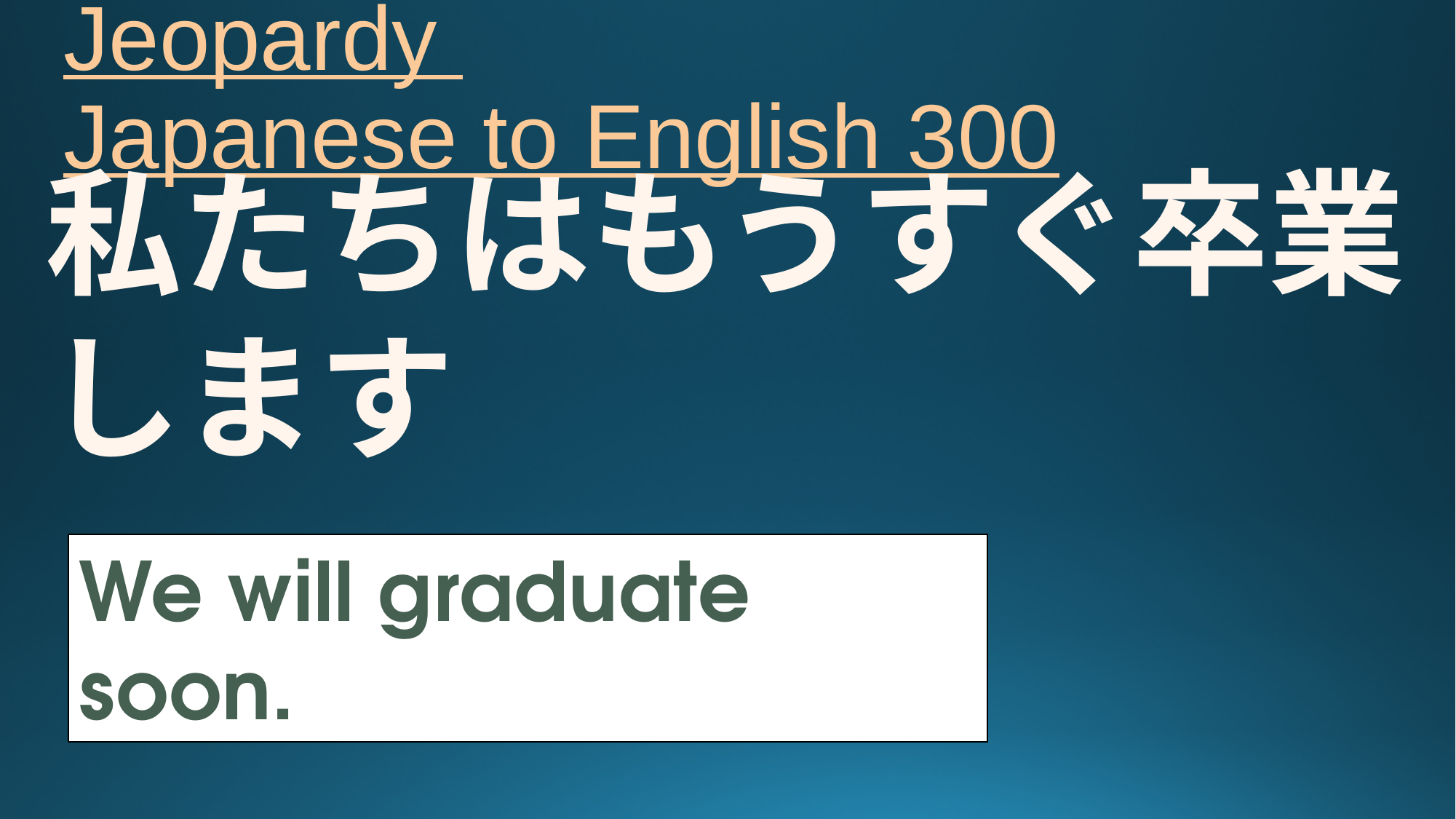

# Jeopardy Japanese to English 300
私たちはもうすぐ卒業します
We will graduate soon.